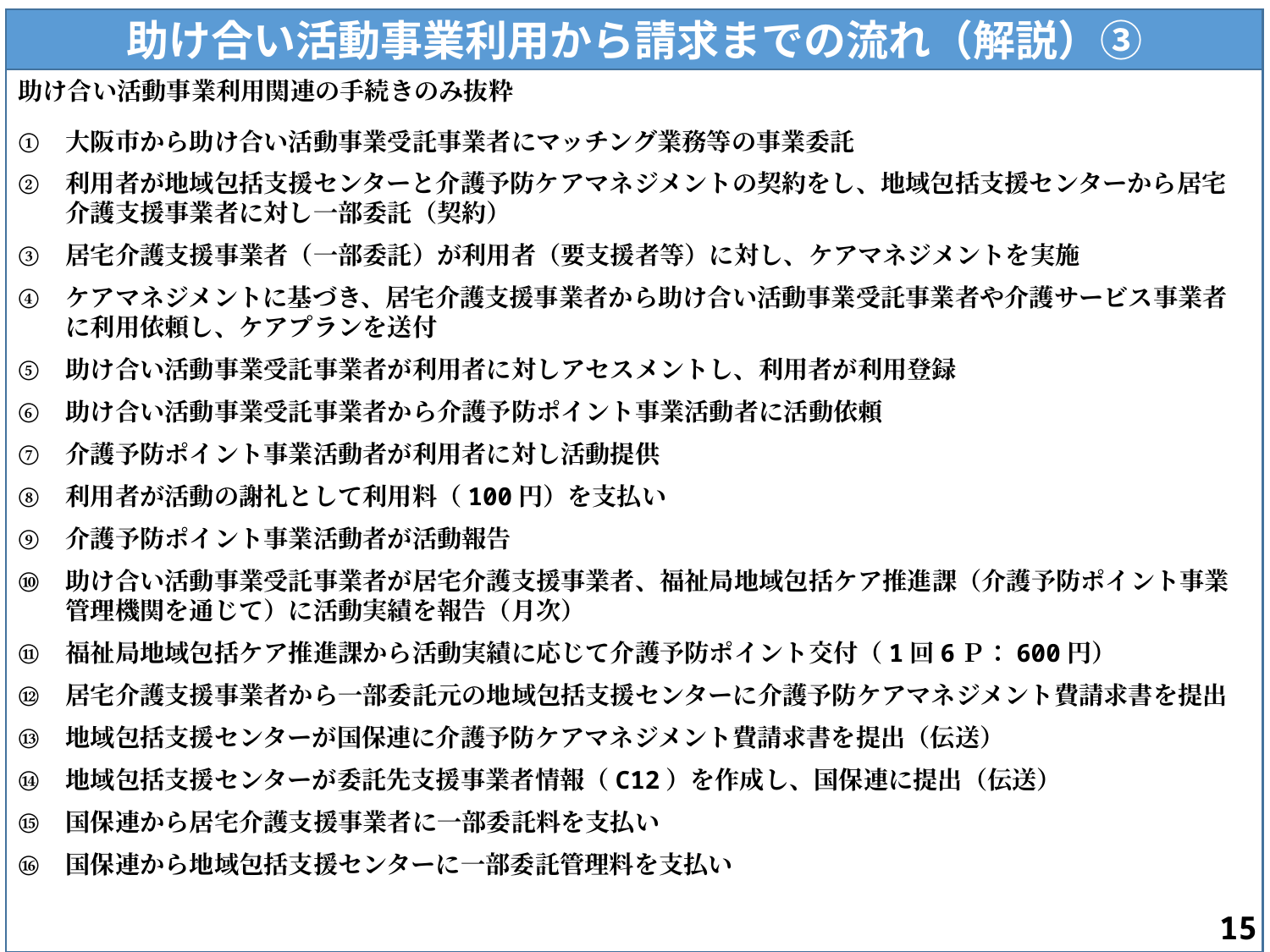

助け合い活動事業利用から請求までの流れ（解説）③
助け合い活動事業利用関連の手続きのみ抜粋

大阪市から助け合い活動事業受託事業者にマッチング業務等の事業委託

利用者が地域包括支援センターと介護予防ケアマネジメントの契約をし、地域包括支援センターから居宅介護支援事業者に対し一部委託（契約）

居宅介護支援事業者（一部委託）が利用者（要支援者等）に対し、ケアマネジメントを実施

ケアマネジメントに基づき、居宅介護支援事業者から助け合い活動事業受託事業者や介護サービス事業者に利用依頼し、ケアプランを送付

助け合い活動事業受託事業者が利用者に対しアセスメントし、利用者が利用登録

助け合い活動事業受託事業者から介護予防ポイント事業活動者に活動依頼

介護予防ポイント事業活動者が利用者に対し活動提供

利用者が活動の謝礼として利用料（100円）を支払い

介護予防ポイント事業活動者が活動報告

助け合い活動事業受託事業者が居宅介護支援事業者、福祉局地域包括ケア推進課（介護予防ポイント事業管理機関を通じて）に活動実績を報告（月次）

福祉局地域包括ケア推進課から活動実績に応じて介護予防ポイント交付（1回6Ｐ：600円）

居宅介護支援事業者から一部委託元の地域包括支援センターに介護予防ケアマネジメント費請求書を提出

地域包括支援センターが国保連に介護予防ケアマネジメント費請求書を提出（伝送）

地域包括支援センターが委託先支援事業者情報（C12）を作成し、国保連に提出（伝送）

国保連から居宅介護支援事業者に一部委託料を支払い

国保連から地域包括支援センターに一部委託管理料を支払い
15